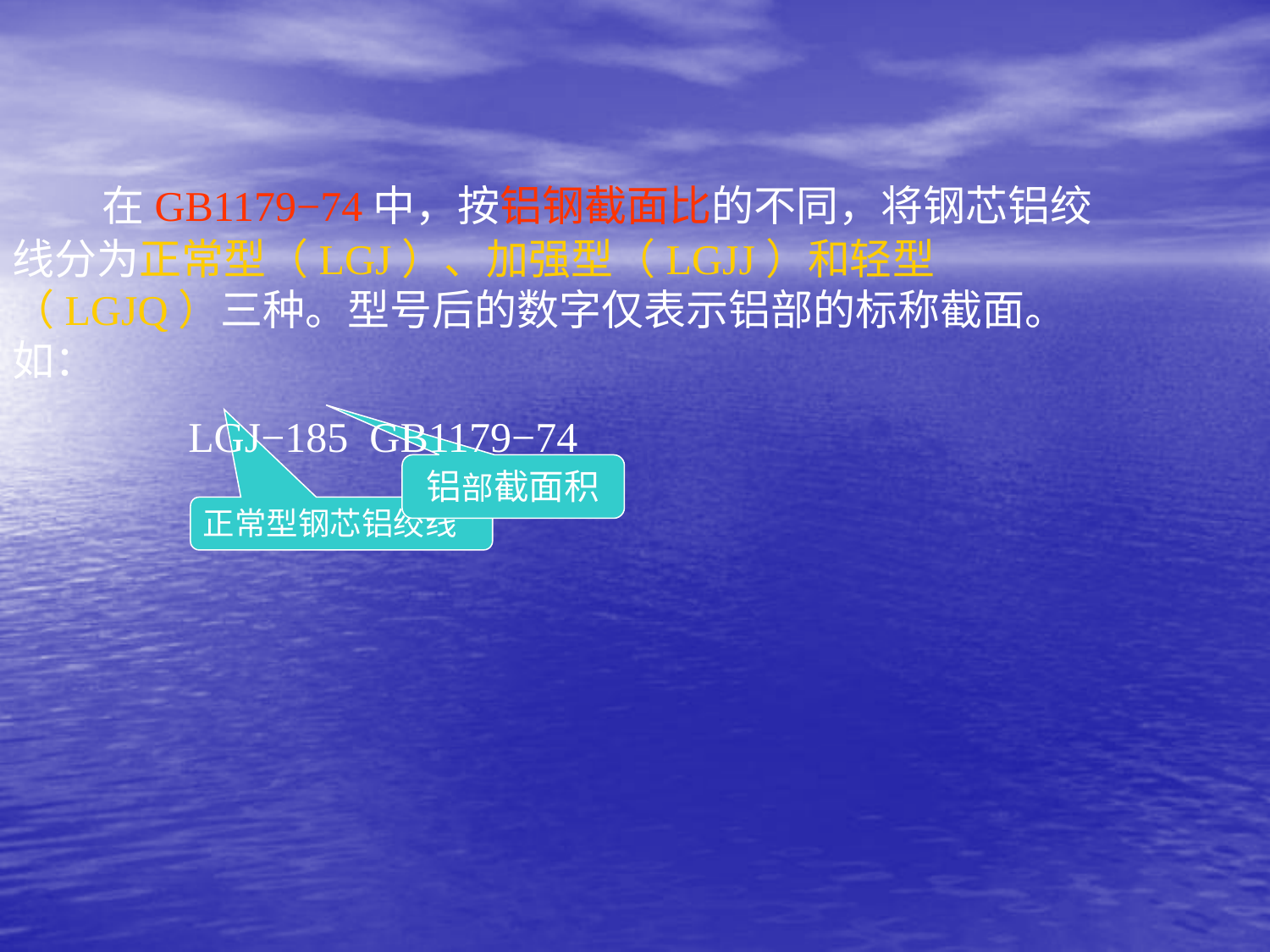

在GB1179−74中，按铝钢截面比的不同，将钢芯铝绞线分为正常型（LGJ）、加强型（LGJJ）和轻型（LGJQ）三种。型号后的数字仅表示铝部的标称截面。如：
          LGJ−185  GB1179−74
铝部截面积

正常型钢芯铝绞线